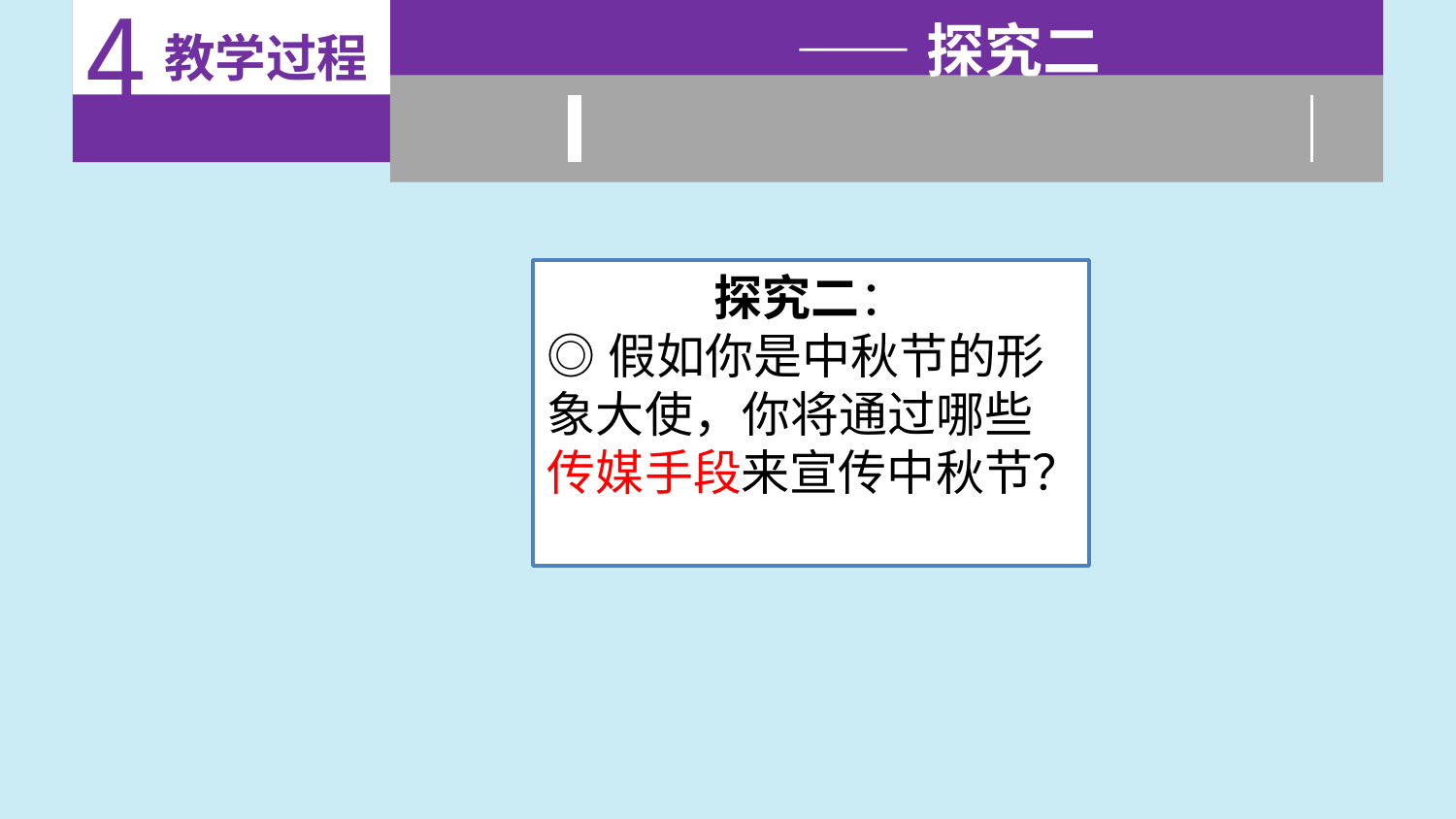

4
     教学过程

——探究二

探究二：
◎假如你是中秋节的形象大使，你将通过哪些传媒手段来宣传中秋节？